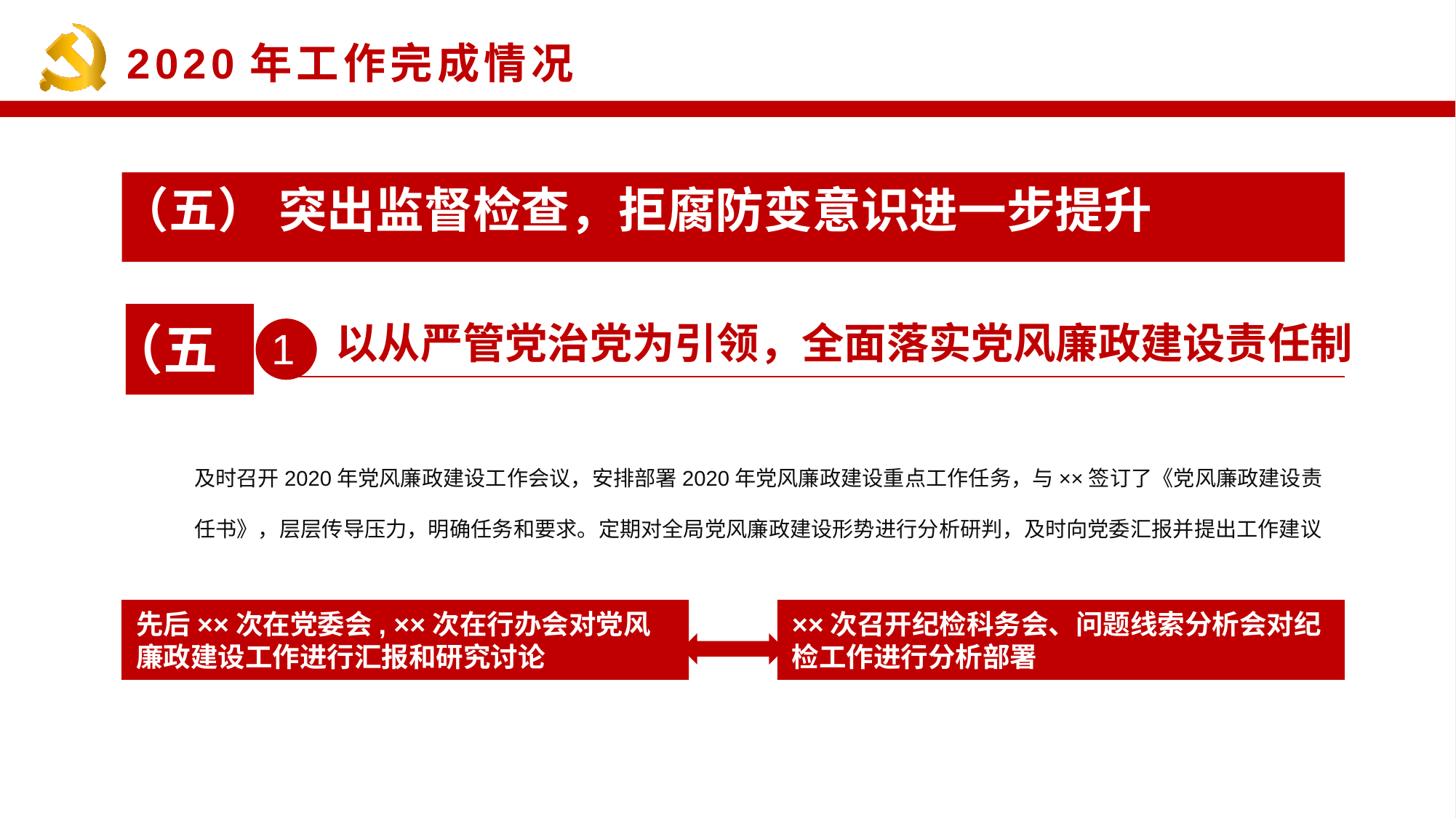

（五）
突出监督检查，拒腐防变意识进一步提升

（五）
1

以从严管党治党为引领，全面落实党风廉政建设责任制
及时召开2020年党风廉政建设工作会议，安排部署2020年党风廉政建设重点工作任务，与××签订了《党风廉政建设责任书》，层层传导压力，明确任务和要求。定期对全局党风廉政建设形势进行分析研判，及时向党委汇报并提出工作建议
先后××次在党委会, ××次在行办会对党风廉政建设工作进行汇报和研究讨论
××次召开纪检科务会、问题线索分析会对纪检工作进行分析部署